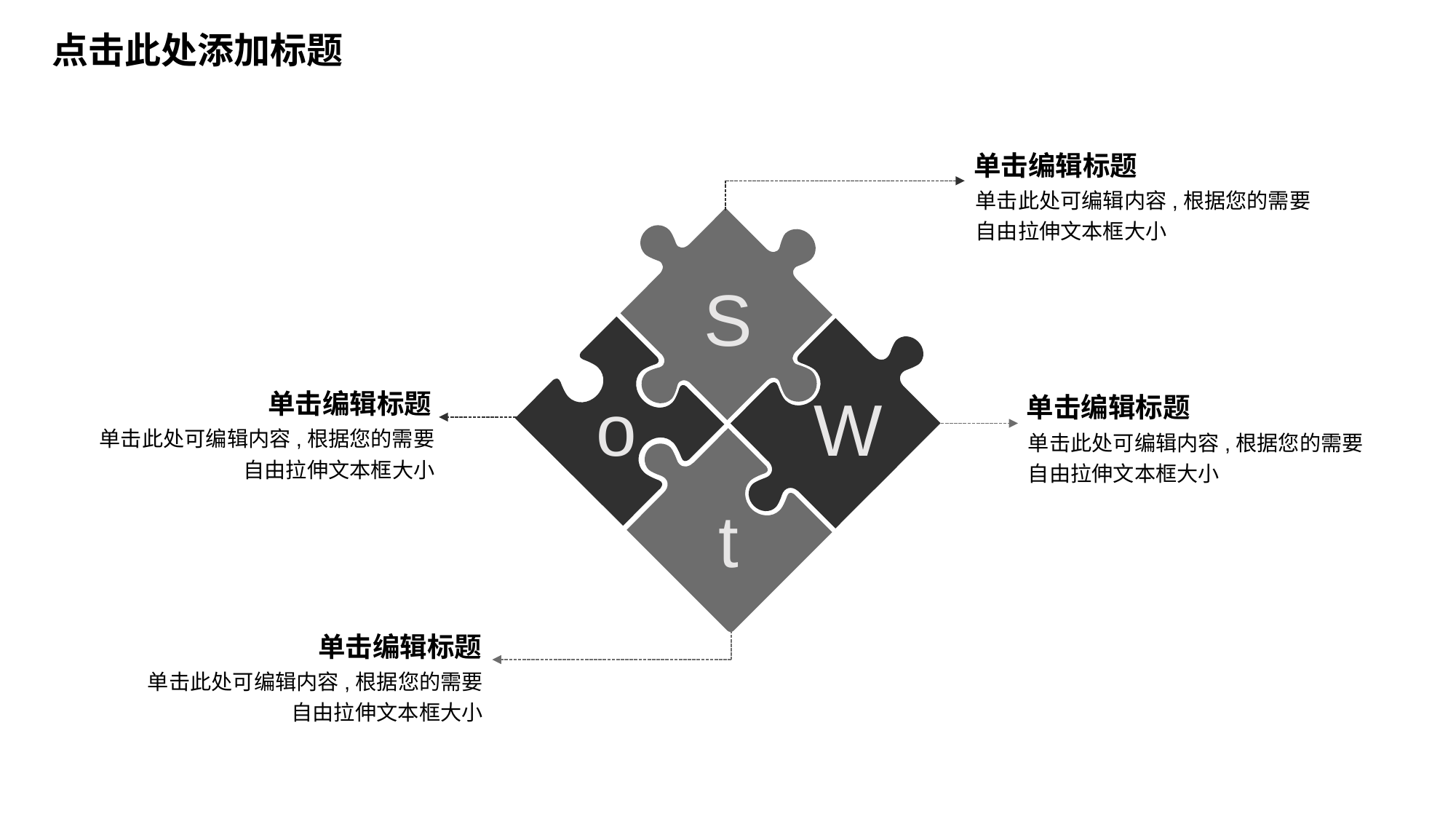

点击此处添加标题
单击编辑标题
单击此处可编辑内容,根据您的需要自由拉伸文本框大小

S

o
W

t
单击编辑标题
单击编辑标题
单击此处可编辑内容,根据您的需要自由拉伸文本框大小
单击此处可编辑内容,根据您的需要自由拉伸文本框大小
单击编辑标题
单击此处可编辑内容,根据您的需要自由拉伸文本框大小